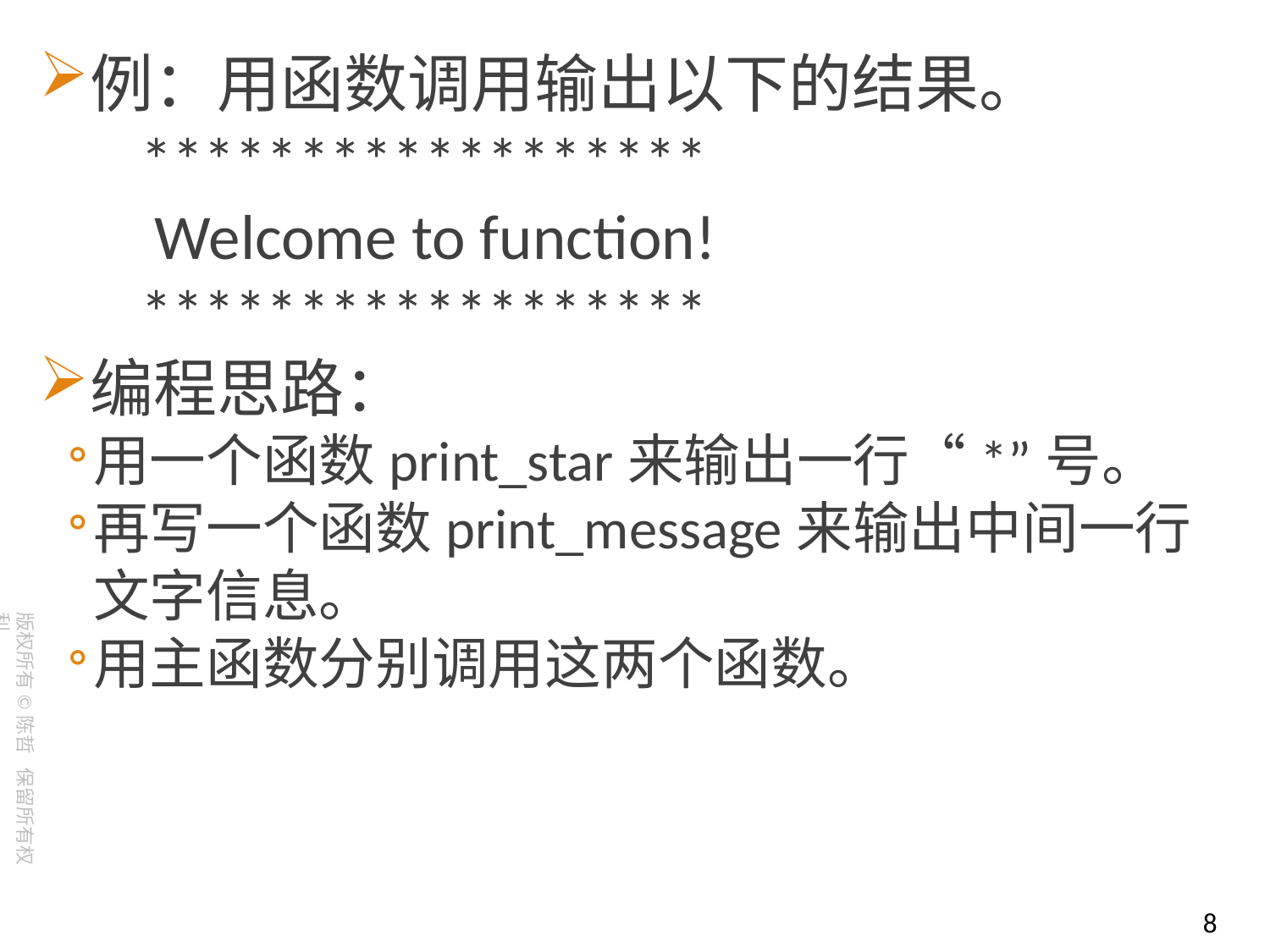

例：用函数调用输出以下的结果。
       ******************
        Welcome to function!
       ******************
编程思路：
用一个函数print_star来输出一行“*”号。
再写一个函数print_message来输出中间一行文字信息。
用主函数分别调用这两个函数。

8